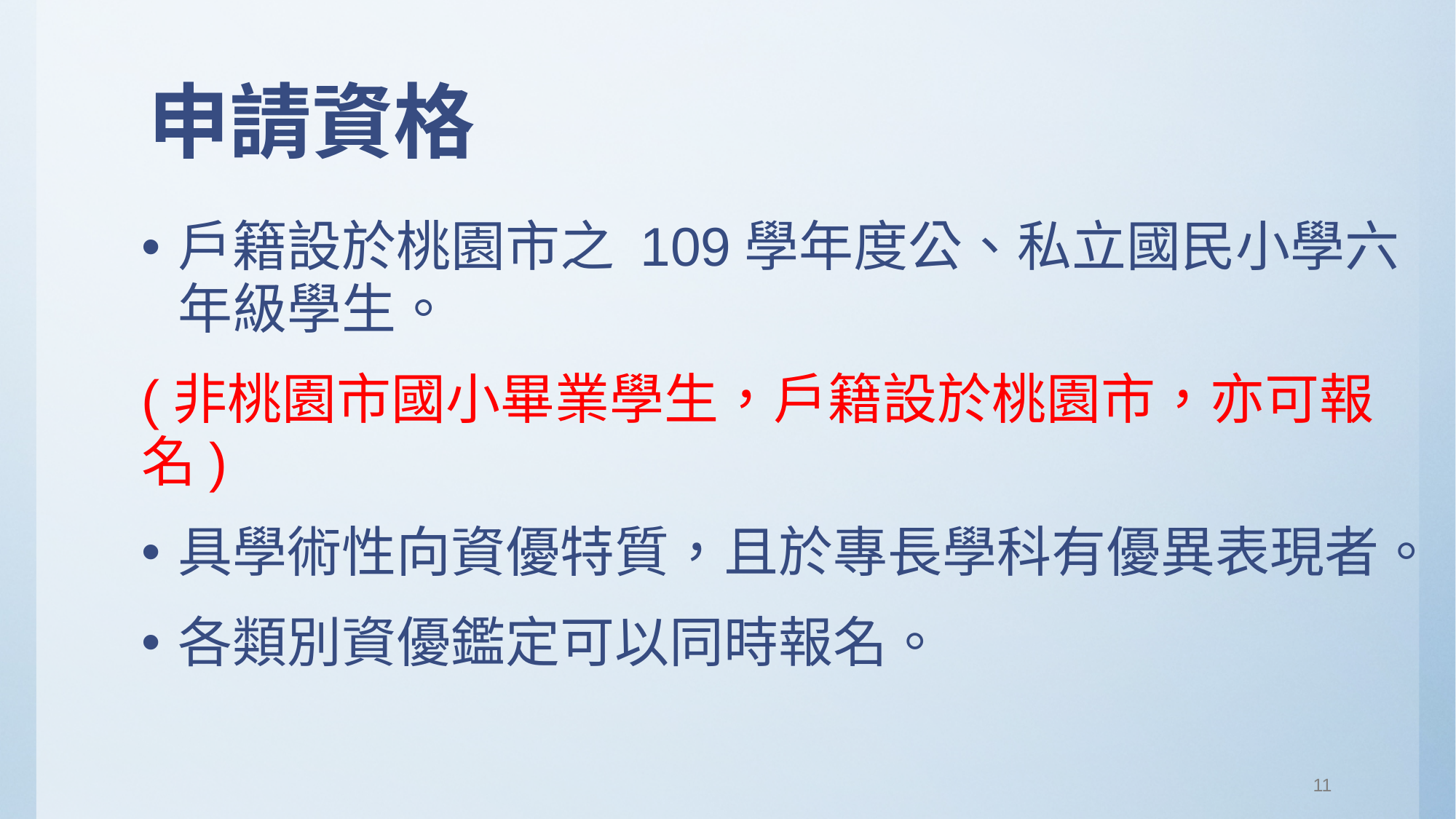

# 申請資格
戶籍設於桃園市之 109學年度公、私立國民小學六年級學生。
(非桃園市國小畢業學生，戶籍設於桃園市，亦可報名)
具學術性向資優特質，且於專長學科有優異表現者。
各類別資優鑑定可以同時報名。
11